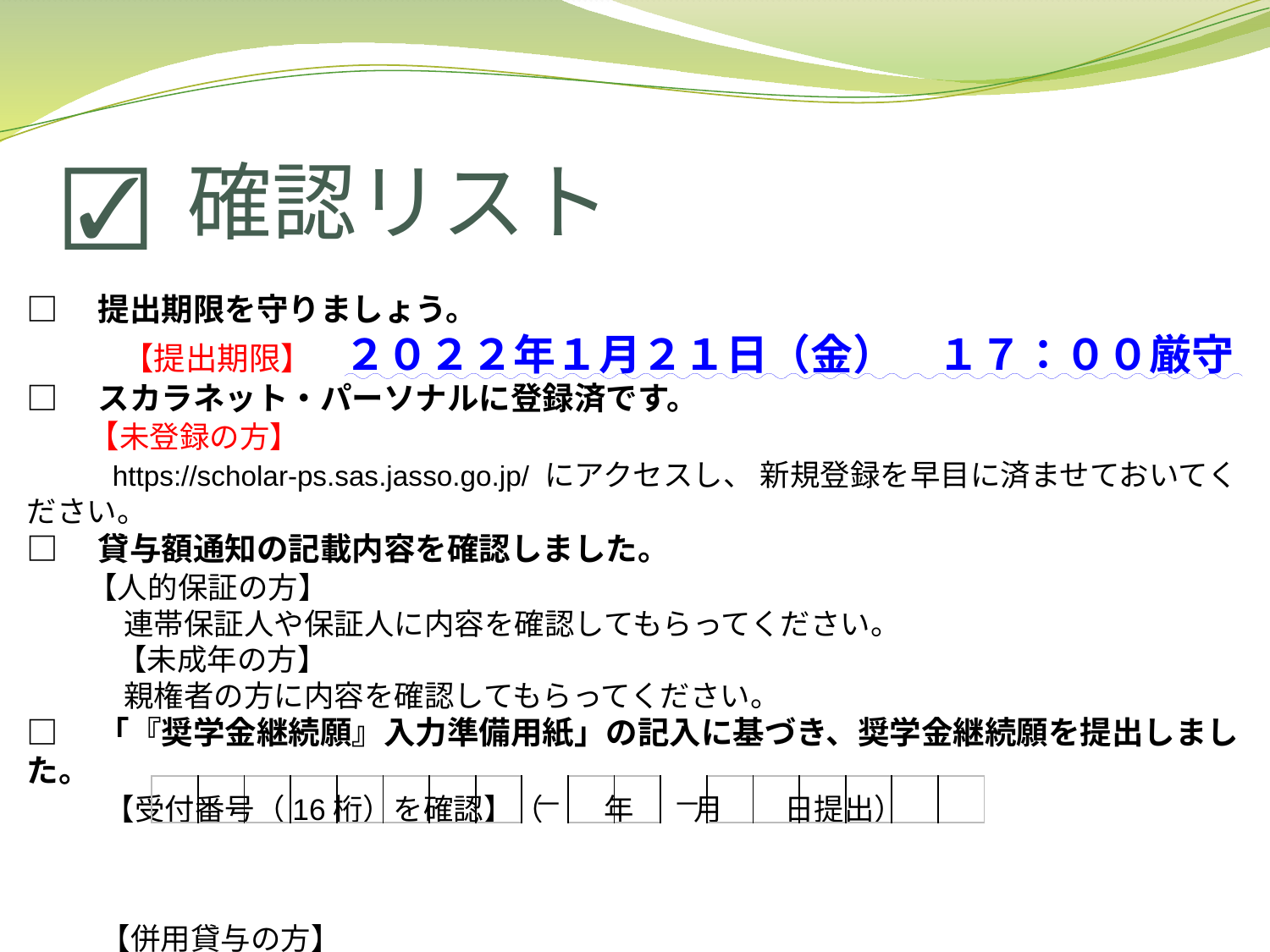

# ☑ 確認リスト
□　提出期限を守りましょう。
　　　【提出期限】　２０２２年１月２１日（金）　１７：００厳守
□　スカラネット・パーソナルに登録済です。
　    【未登録の方】
　　  https://scholar-ps.sas.jasso.go.jp/ にアクセスし、 新規登録を早目に済ませておいてください。
□　貸与額通知の記載内容を確認しました。
　    【人的保証の方】
　　　 連帯保証人や保証人に内容を確認してもらってください。
　　　【未成年の方】
　　　 親権者の方に内容を確認してもらってください。
□　「『奨学金継続願』入力準備用紙」の記入に基づき、奨学金継続願を提出しました。
　　  【受付番号（16桁）を確認】（　　年　　月　　日提出）

　　  【併用貸与の方】
　　　 第一種奨学金と第二種奨学金の両方を提出しました。
|  |  |  |  |  |  |  |  | － |  |  | － |  |  |  |  |  |  |
| --- | --- | --- | --- | --- | --- | --- | --- | --- | --- | --- | --- | --- | --- | --- | --- | --- | --- |